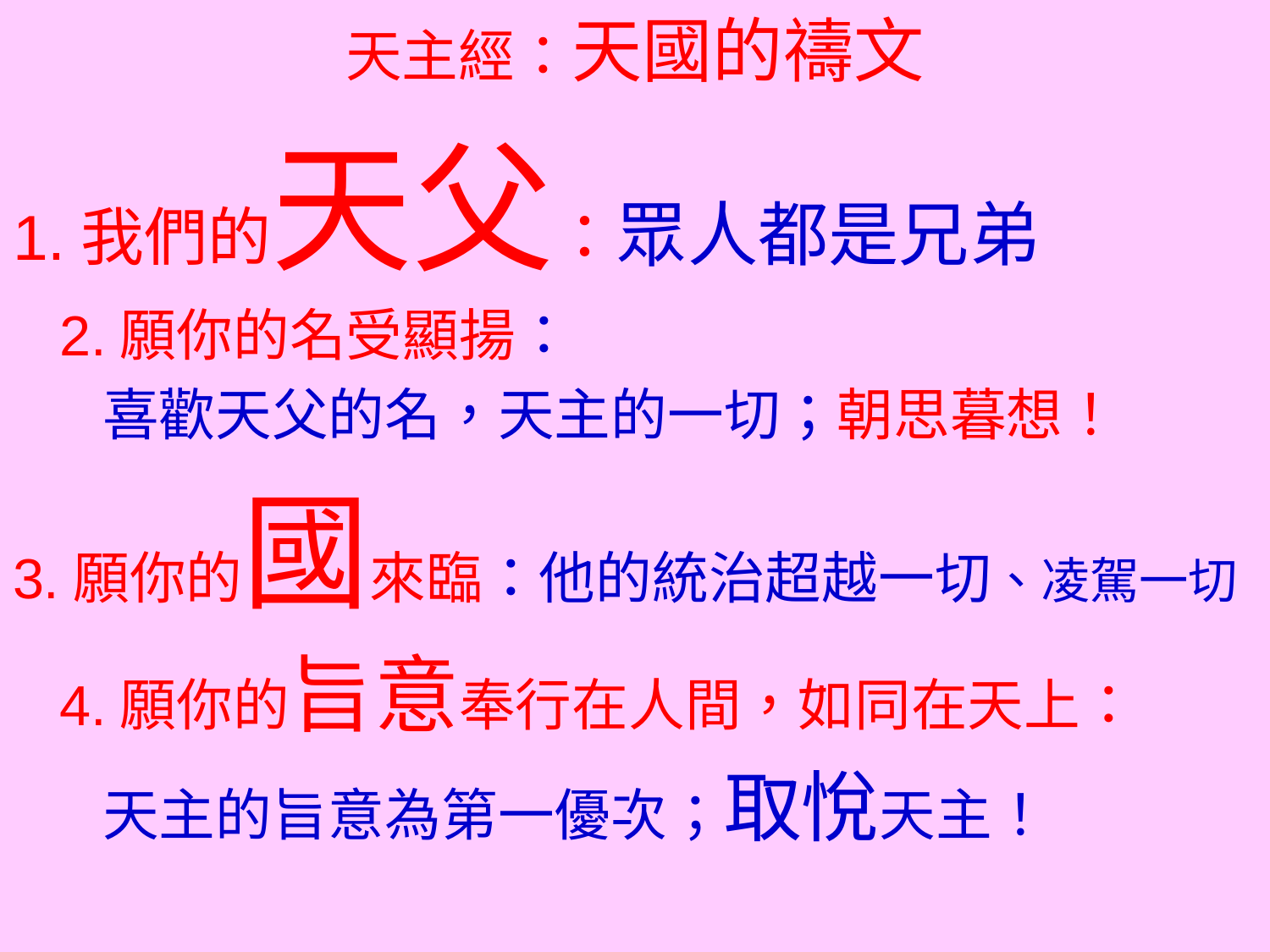

天主經：天國的禱文
1.我們的天父：眾人都是兄弟
   2.願你的名受顯揚：
      喜歡天父的名，天主的一切；朝思暮想！
3.願你的國來臨：他的統治超越一切、凌駕一切
   4.願你的旨意奉行在人間，如同在天上：
      天主的旨意為第一優次；取悅天主！